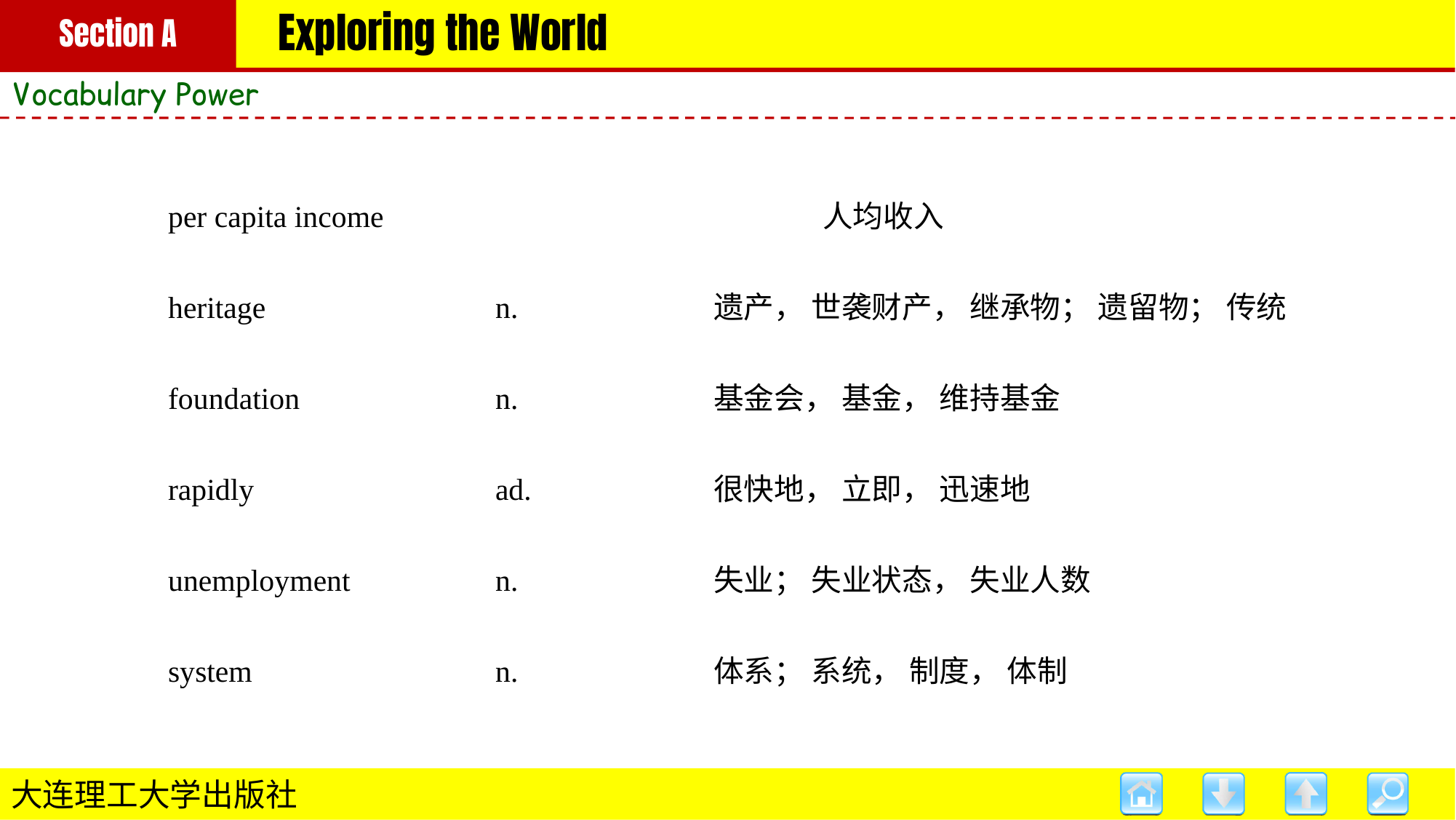

Section A
# Exploring the World
Vocabulary Power
per capita income 				人均收入
heritage 			n. 		遗产， 世袭财产， 继承物； 遗留物； 传统
foundation 		n. 		基金会， 基金， 维持基金
rapidly 			ad. 		很快地， 立即， 迅速地
unemployment 		n. 		失业； 失业状态， 失业人数
system 			n. 		体系； 系统， 制度， 体制